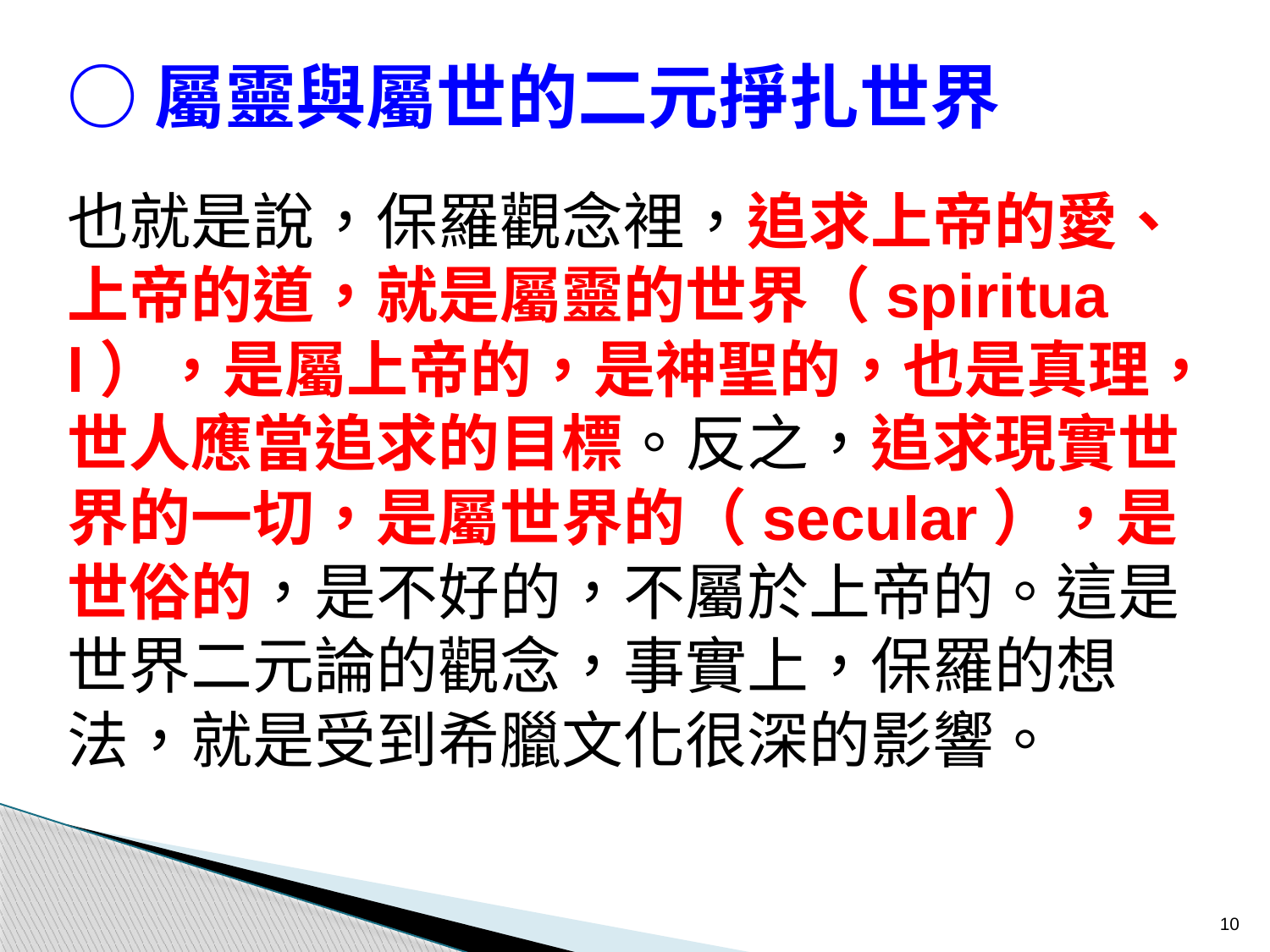

○屬靈與屬世的二元掙扎世界
也就是說，保羅觀念裡，追求上帝的愛、上帝的道，就是屬靈的世界（spiritual），是屬上帝的，是神聖的，也是真理，世人應當追求的目標。反之，追求現實世界的一切，是屬世界的（secular），是世俗的，是不好的，不屬於上帝的。這是世界二元論的觀念，事實上，保羅的想法，就是受到希臘文化很深的影響。
10